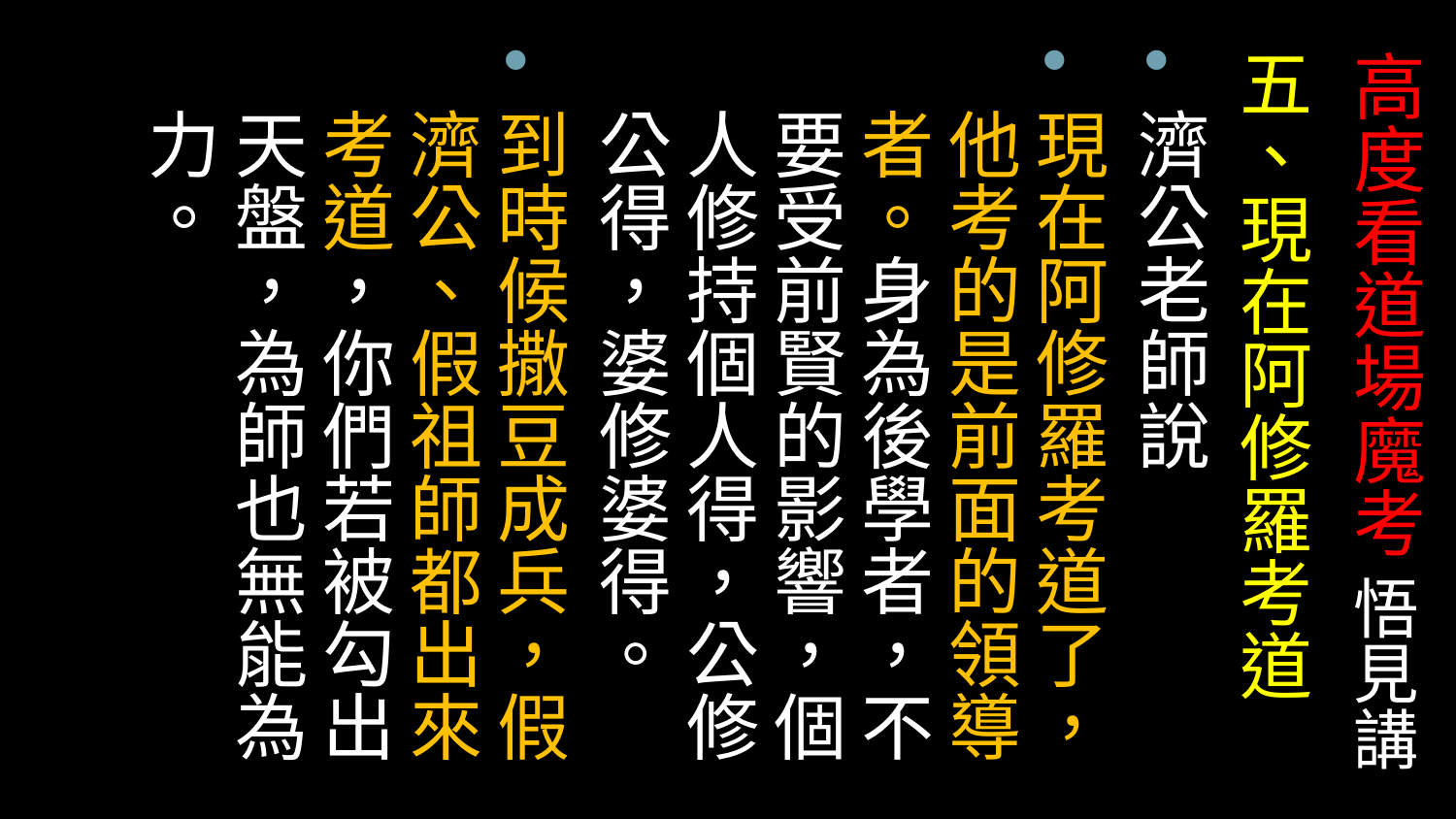

五、現在阿修羅考道
濟公老師說
現在阿修羅考道了，他考的是前面的領導者。身為後學者，不要受前賢的影響，個人修持個人得，公修公得，婆修婆得。
到時候撒豆成兵，假濟公、假祖師都出來考道，你們若被勾出天盤，為師也無能為力。

# 高度看道場魔考 悟見講